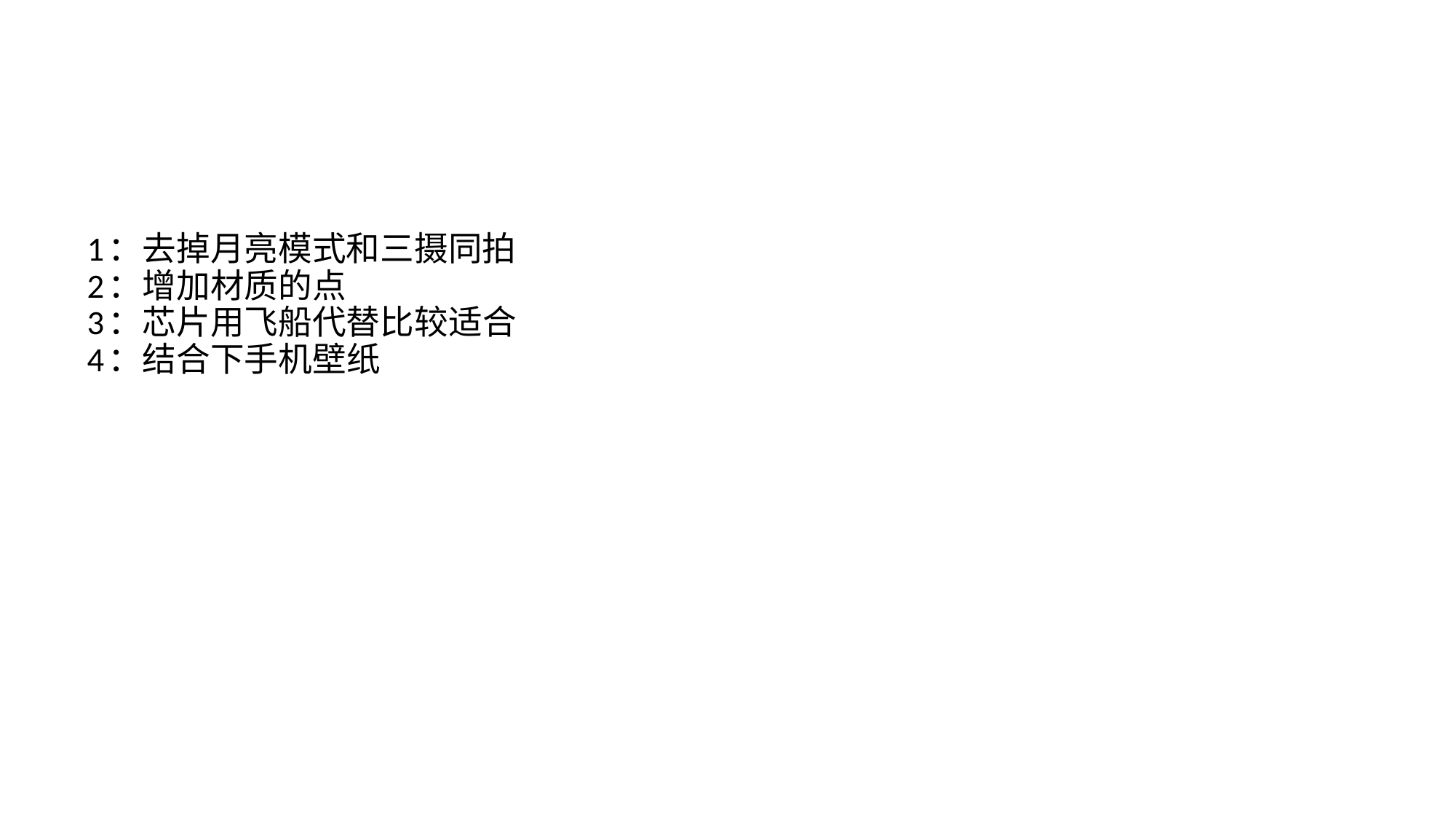

# 1：去掉月亮模式和三摄同拍 2：增加材质的点 3：芯片用飞船代替比较适合 4：结合下手机壁纸